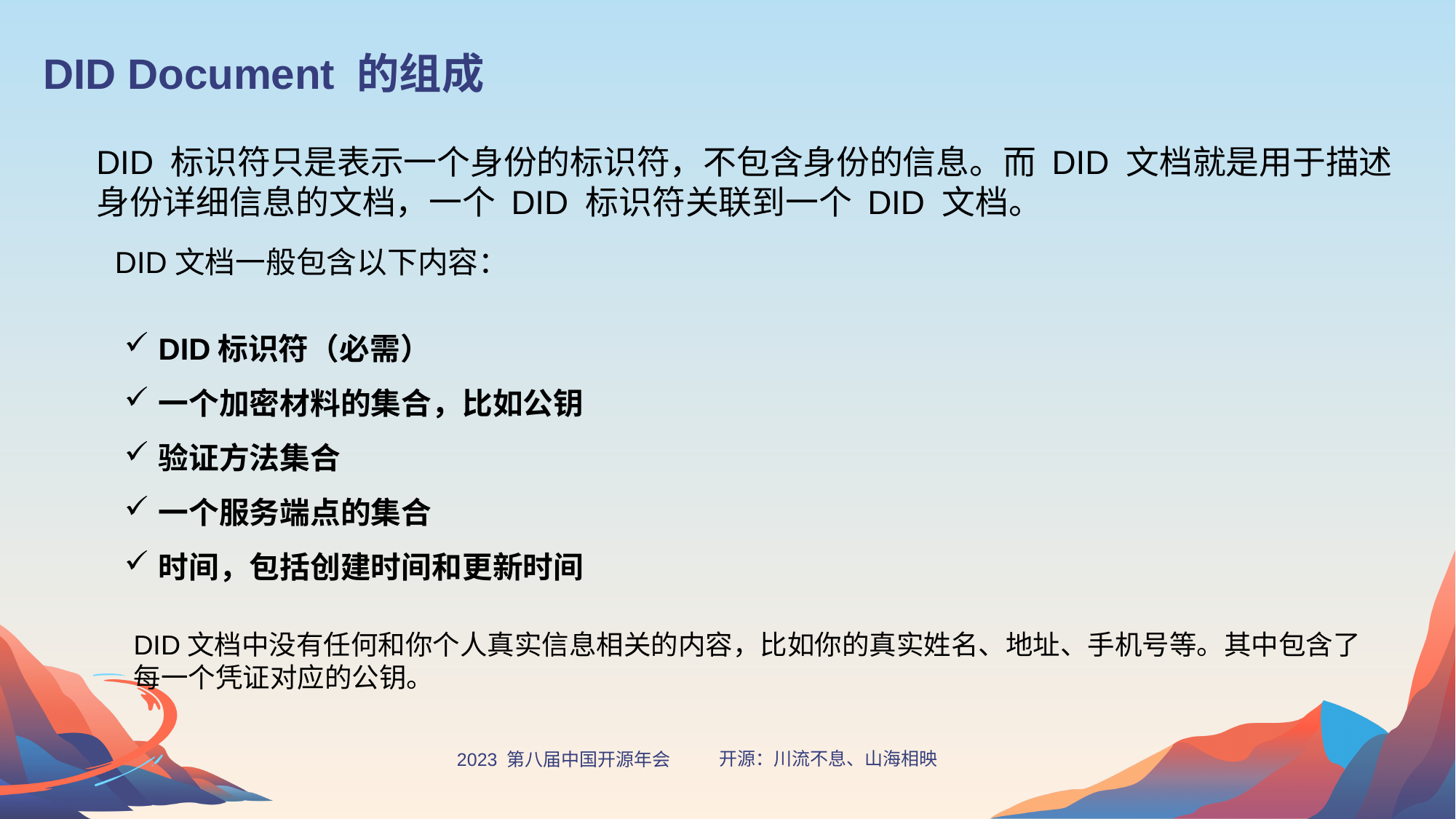

DID Document 的组成
DID 标识符只是表示一个身份的标识符，不包含身份的信息。而 DID 文档就是用于描述身份详细信息的文档，一个 DID 标识符关联到一个 DID 文档。
DID文档一般包含以下内容：
DID标识符（必需）
一个加密材料的集合，比如公钥
验证方法集合
一个服务端点的集合
时间，包括创建时间和更新时间
DID文档中没有任何和你个人真实信息相关的内容，比如你的真实姓名、地址、手机号等。其中包含了每一个凭证对应的公钥。